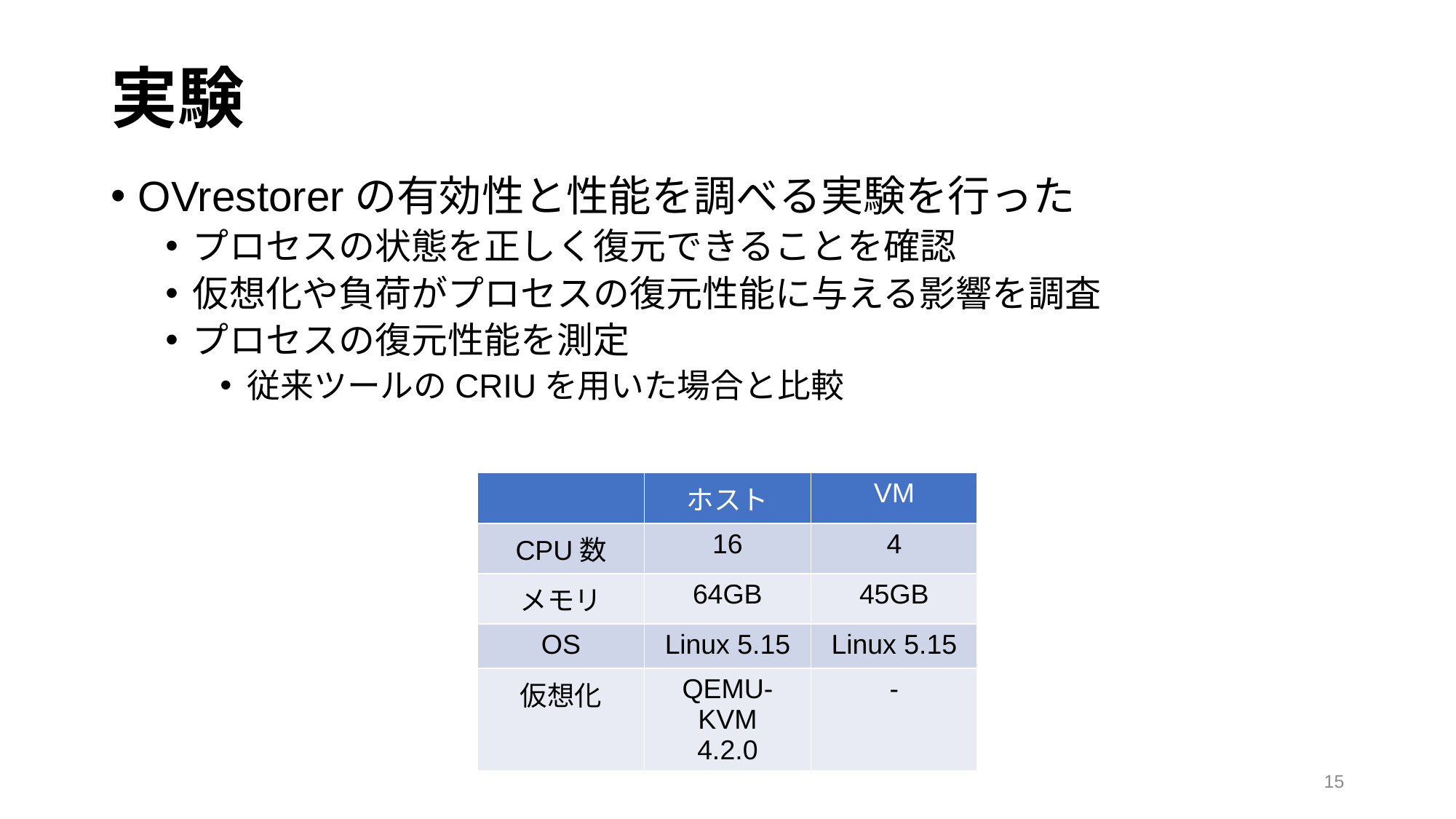

# 実験
OVrestorerの有効性と性能を調べる実験を行った
プロセスの状態を正しく復元できることを確認
仮想化や負荷がプロセスの復元性能に与える影響を調査
プロセスの復元性能を測定
従来ツールのCRIUを用いた場合と比較

|  | ホスト | VM |
| --- | --- | --- |
| CPU数 | 16 | 4 |
| メモリ | 64GB | 45GB |
| OS | Linux 5.15 | Linux 5.15 |
| 仮想化 | QEMU-KVM 4.2.0 | - |
15